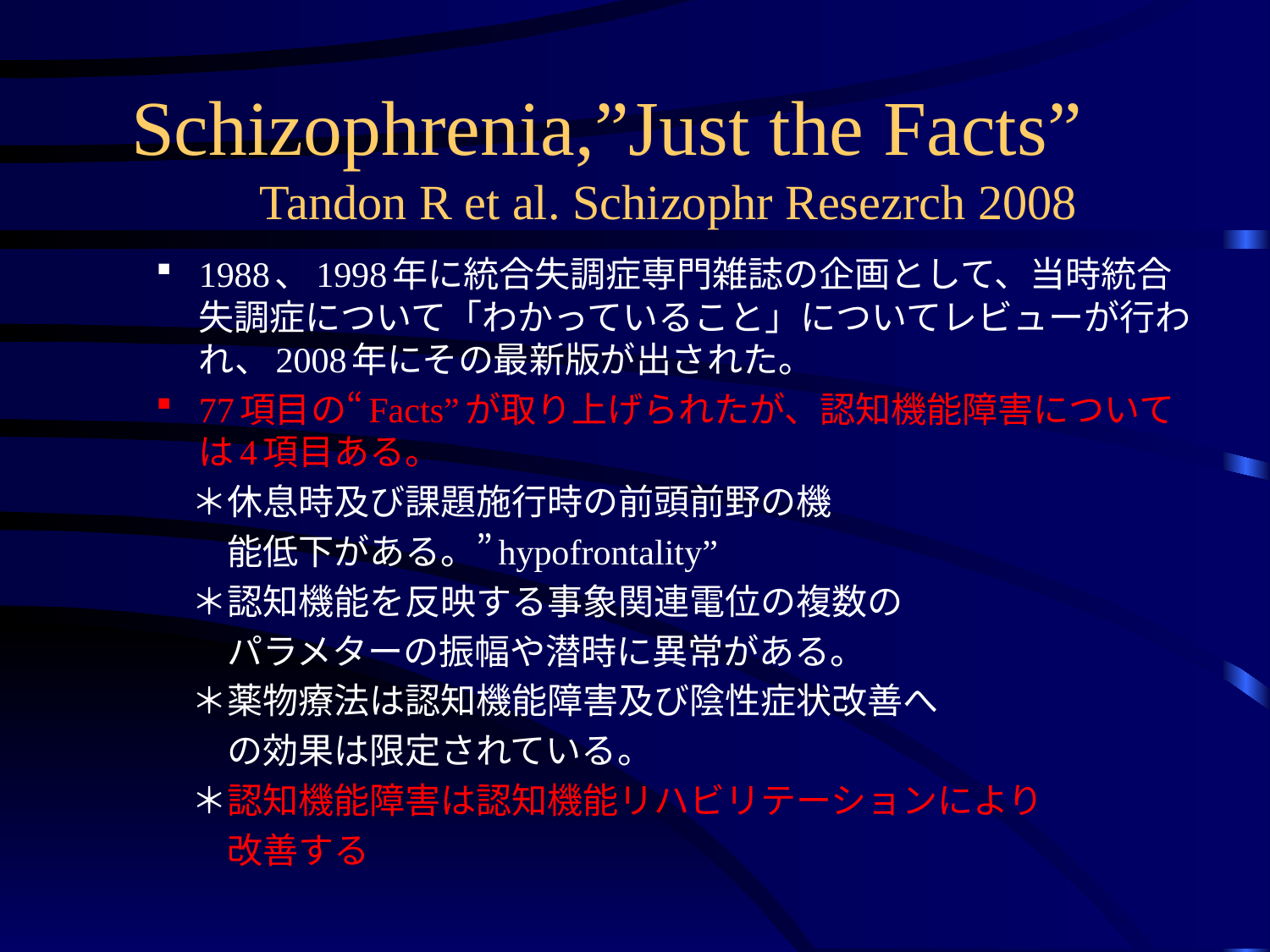

Schizophrenia,”Just the Facts” 　Tandon R et al. Schizophr Resezrch 2008
1988、1998年に統合失調症専門雑誌の企画として、当時統合失調症について「わかっていること」についてレビューが行われ、2008年にその最新版が出された。
77項目の“Facts”が取り上げられたが、認知機能障害については4項目ある。
　＊休息時及び課題施行時の前頭前野の機
　　能低下がある。”hypofrontality”
　＊認知機能を反映する事象関連電位の複数の
　　パラメターの振幅や潜時に異常がある。
　＊薬物療法は認知機能障害及び陰性症状改善へ
　　の効果は限定されている。
　＊認知機能障害は認知機能リハビリテーションにより
　　改善する